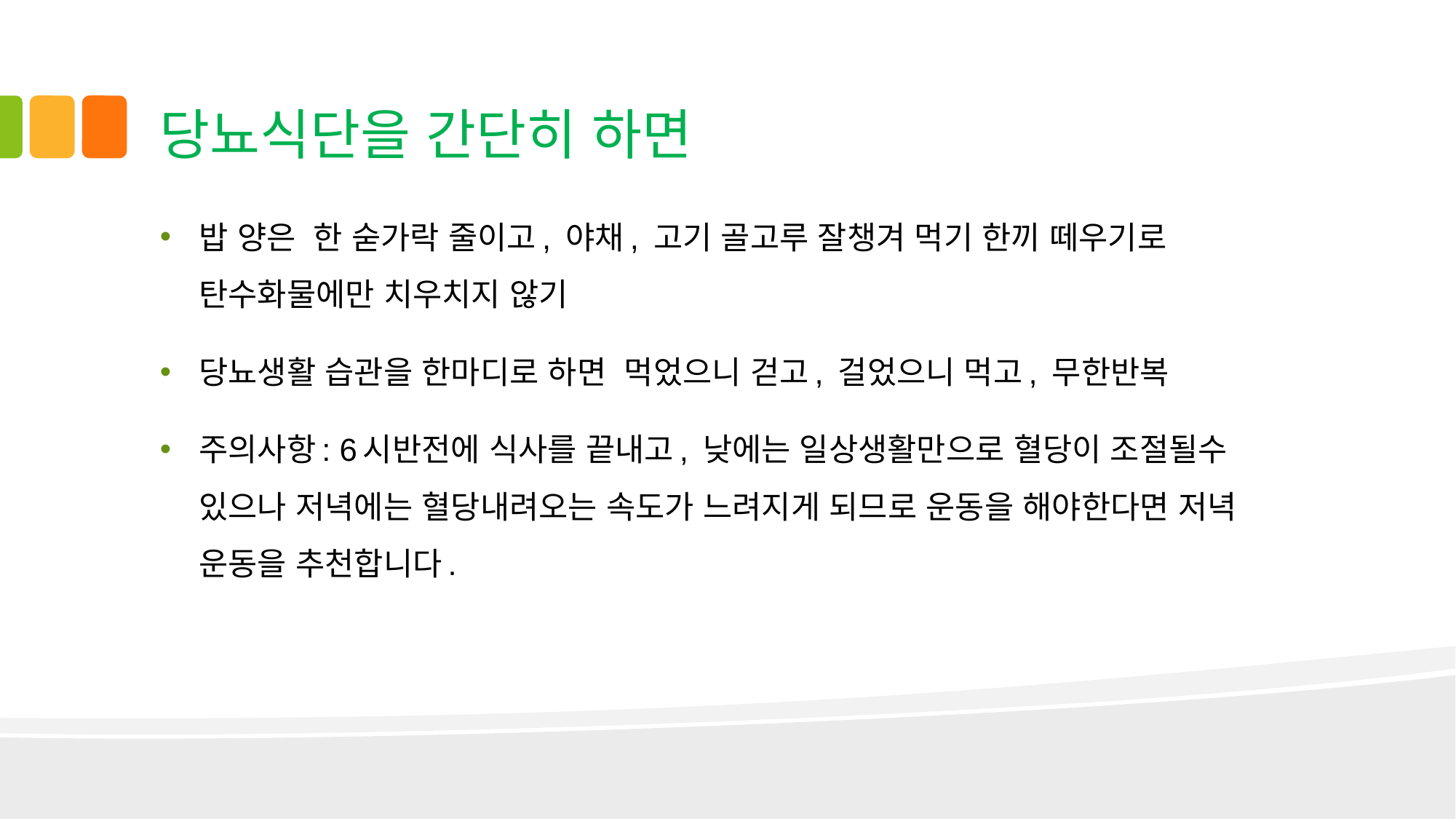

# 당뇨식단을 간단히 하면
밥 양은  한 숟가락 줄이고, 야채, 고기 골고루 잘챙겨 먹기 한끼 떼우기로 탄수화물에만 치우치지 않기
당뇨생활 습관을 한마디로 하면  먹었으니 걷고, 걸었으니 먹고, 무한반복
주의사항: 6시반전에 식사를 끝내고, 낮에는 일상생활만으로 혈당이 조절될수 있으나 저녁에는 혈당내려오는 속도가 느려지게 되므로 운동을 해야한다면 저녁 운동을 추천합니다.